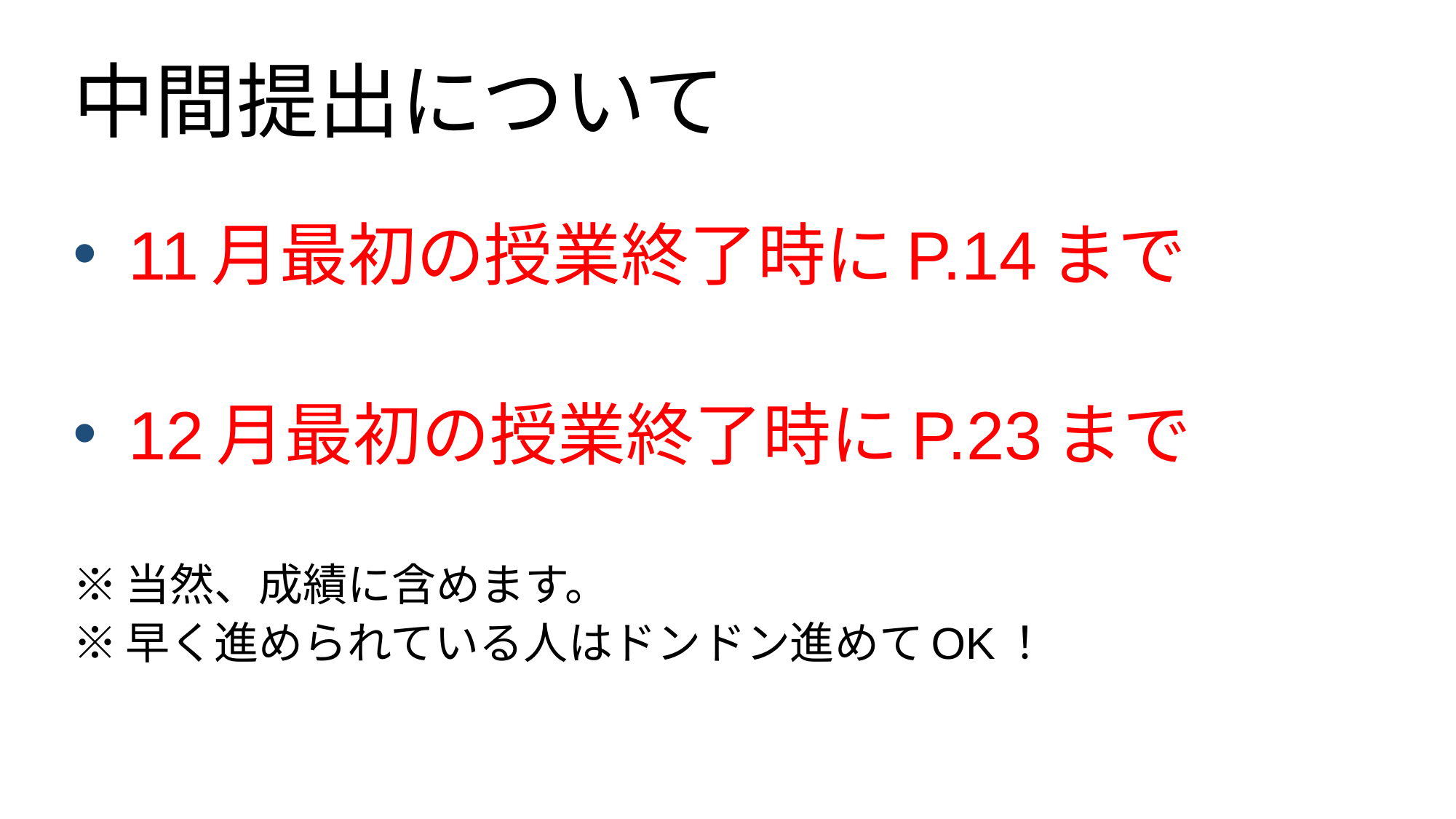

# 中間提出について
11月最初の授業終了時にP.14まで

12月最初の授業終了時にP.23まで

※当然、成績に含めます。
※早く進められている人はドンドン進めてOK！